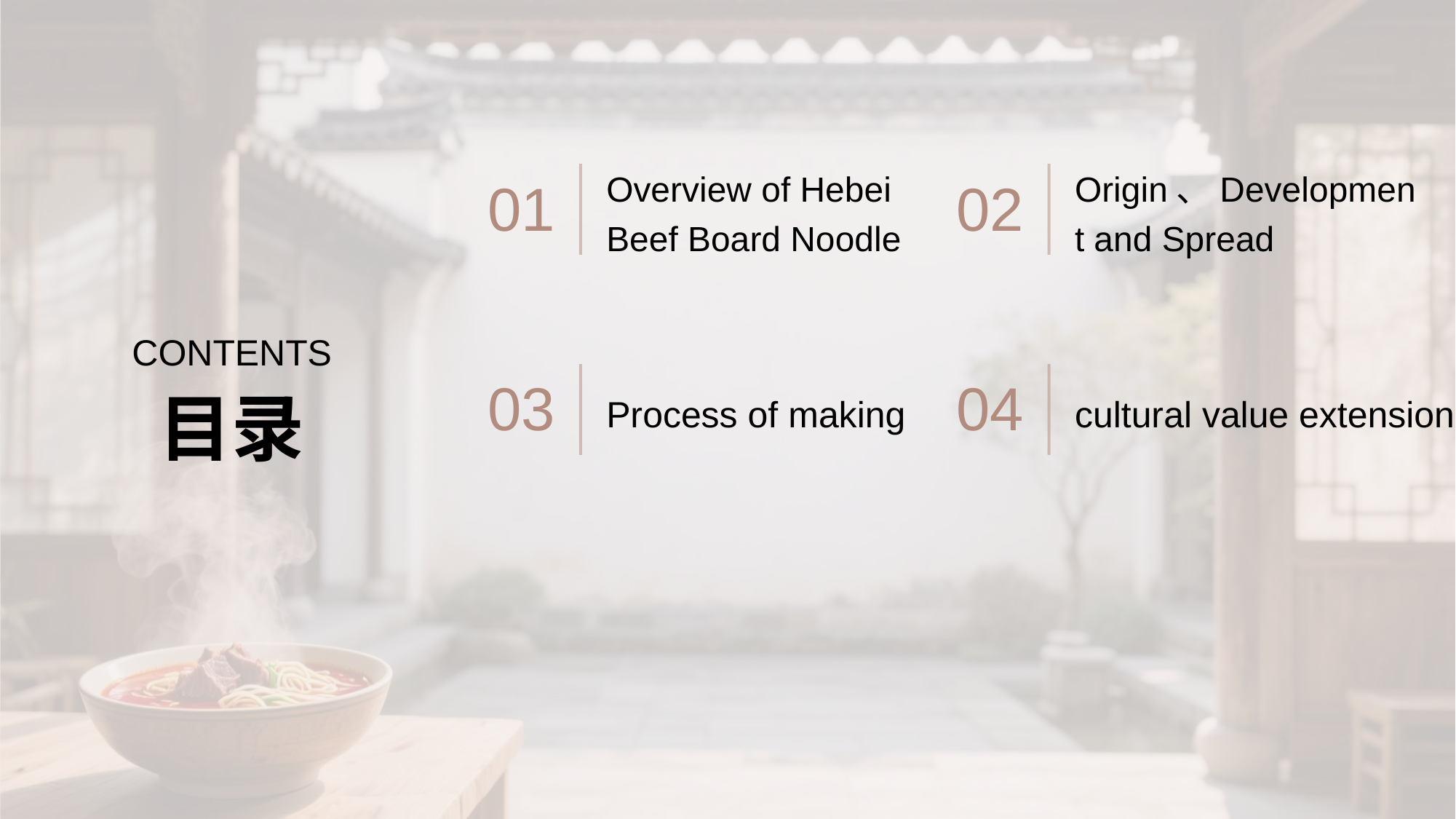

Overview of Hebei Beef Board Noodle
Origin、Development and Spread

01
02
CONTENTS
Process of making
cultural value extension

03
04
目录